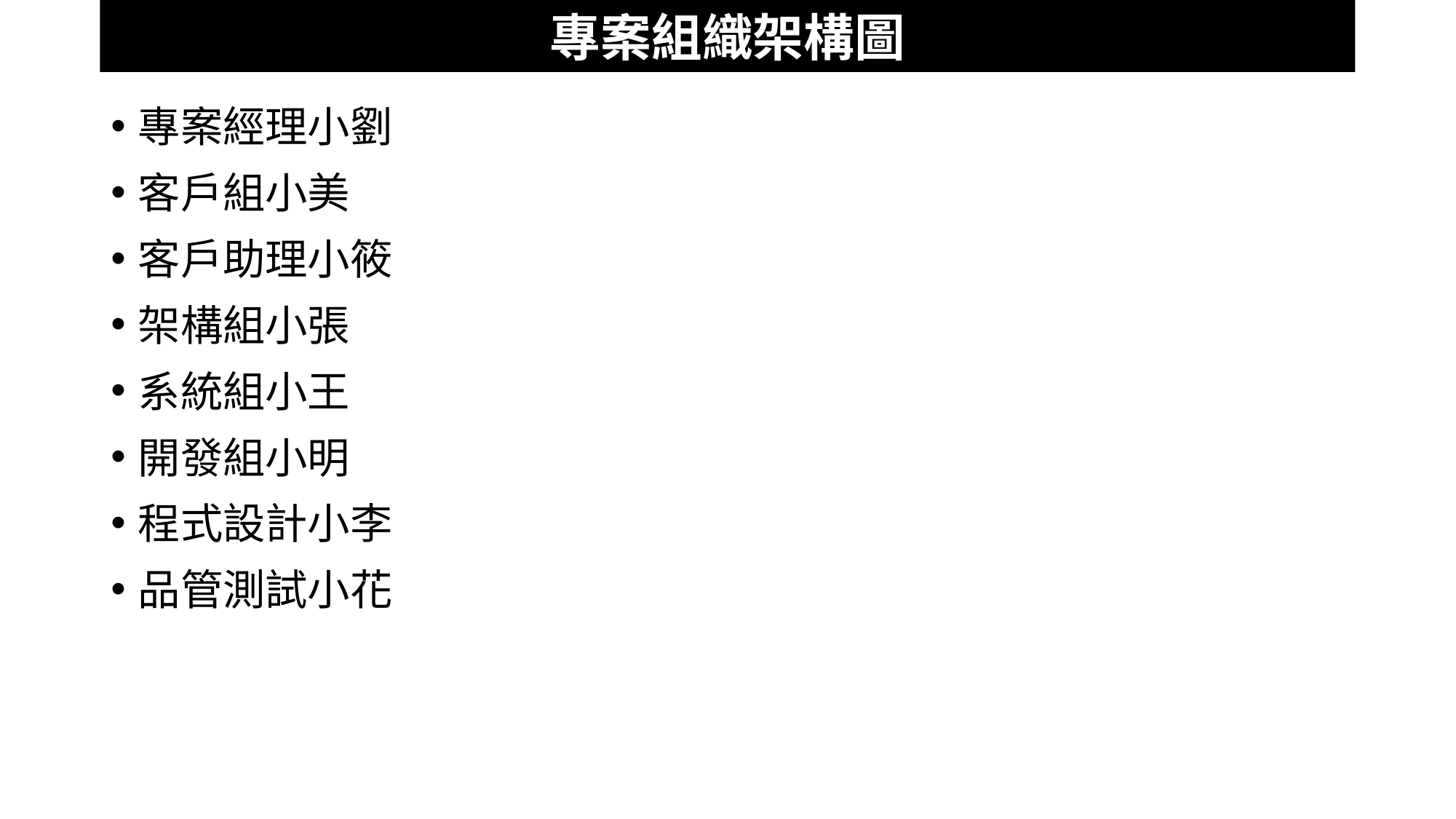

# 專案組織架構圖
專案經理小劉
客戶組小美
客戶助理小筱
架構組小張
系統組小王
開發組小明
程式設計小李
品管測試小花